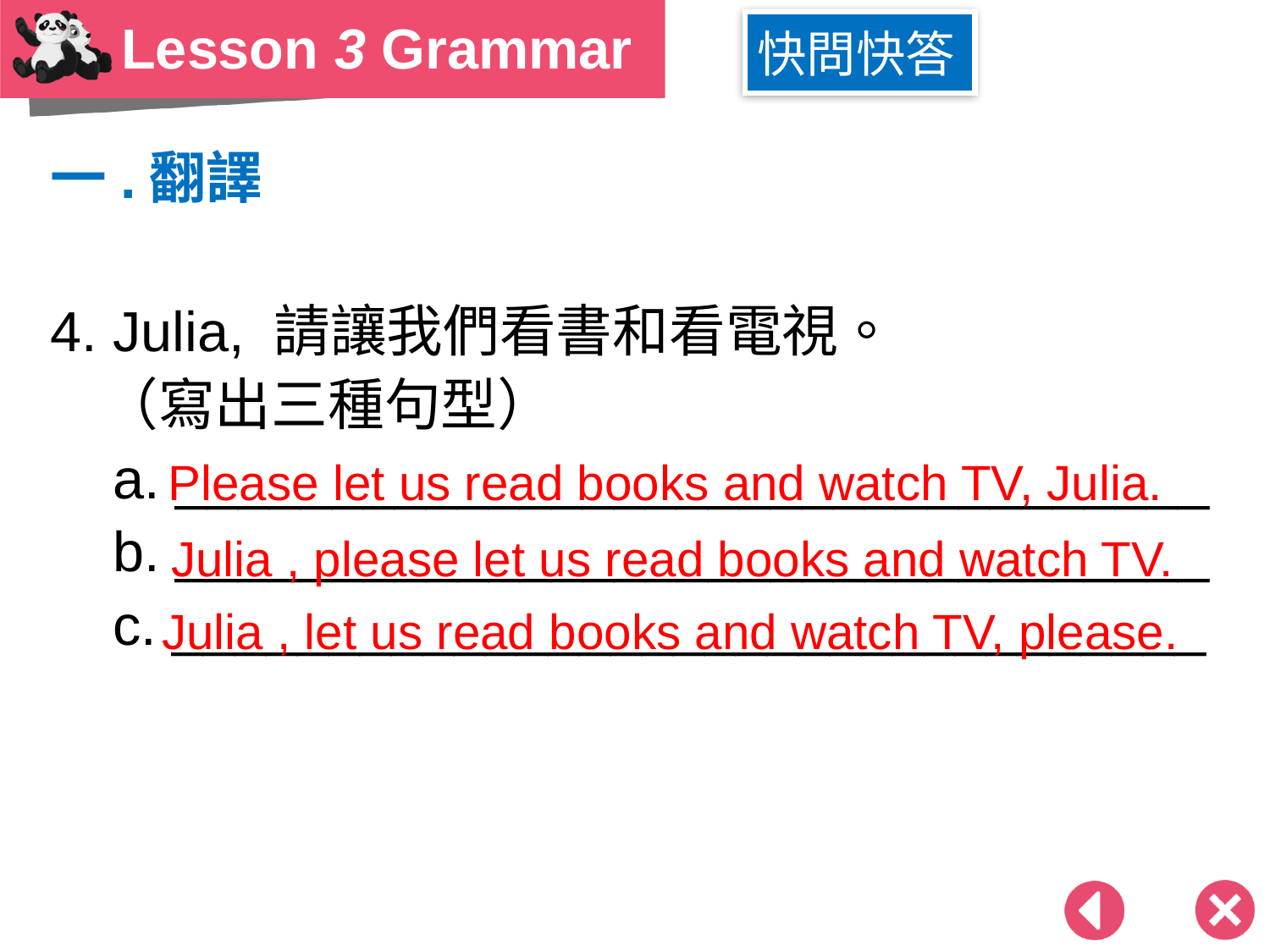

Lesson 3 Grammar
快問快答
一.翻譯
4. Julia, 請讓我們看書和看電視。
   （寫出三種句型）
    a. _________________________________
    b. _________________________________
    c. _________________________________
Please let us read books and watch TV, Julia.
Julia , please let us read books and watch TV.
Julia , let us read books and watch TV, please.